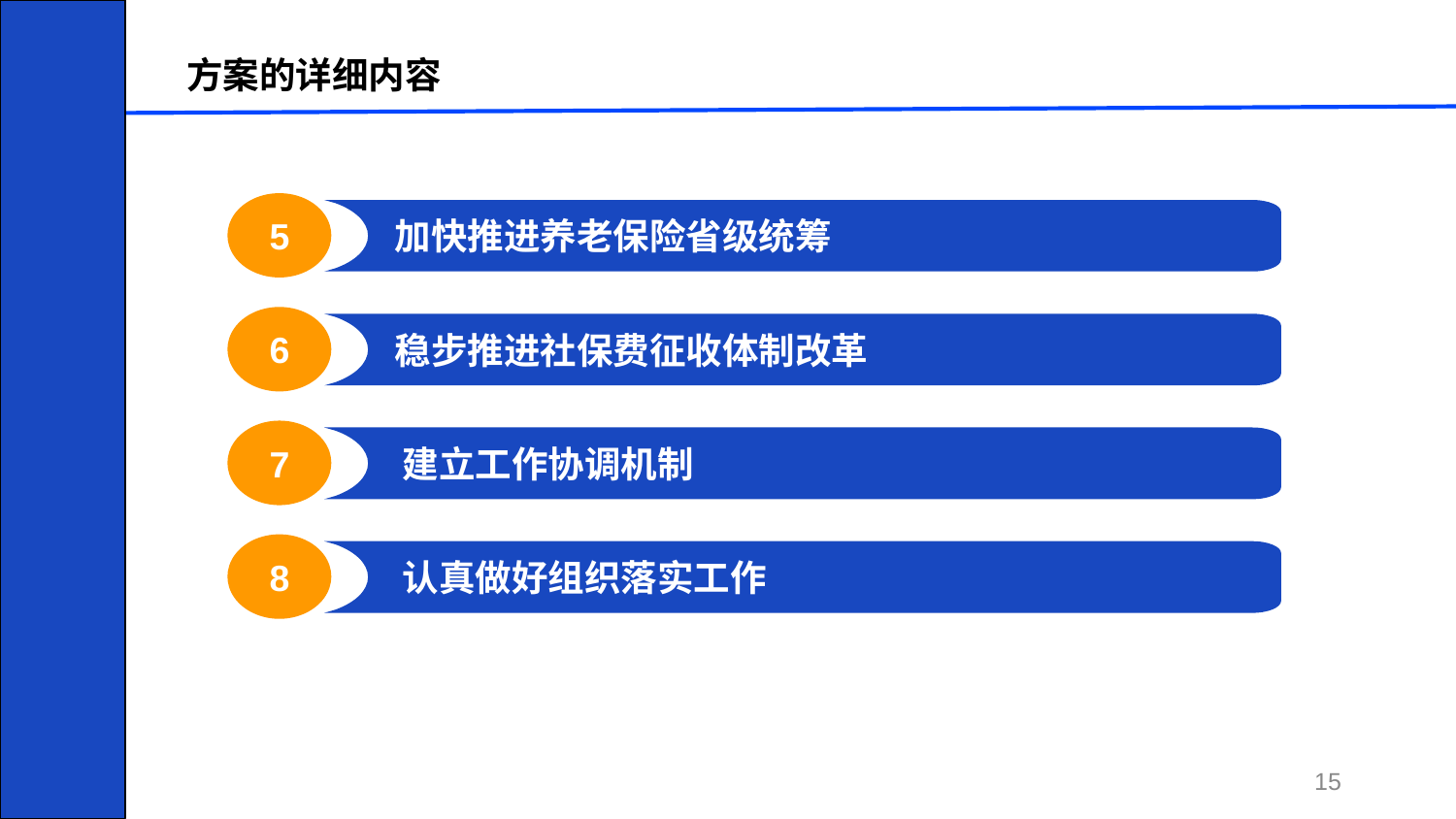

河 南 省 国 家 税 务 局                                                                                                                                                                                                 HE NAN PROVINCIAL OFFICE,SAT

 家税总局三门峡市税务局
方案的详细内容

5

    加快推进养老保险省级统筹

6

    稳步推进社保费征收体制改革

7
     建立工作协调机制
8
     认真做好组织落实工作
15
*